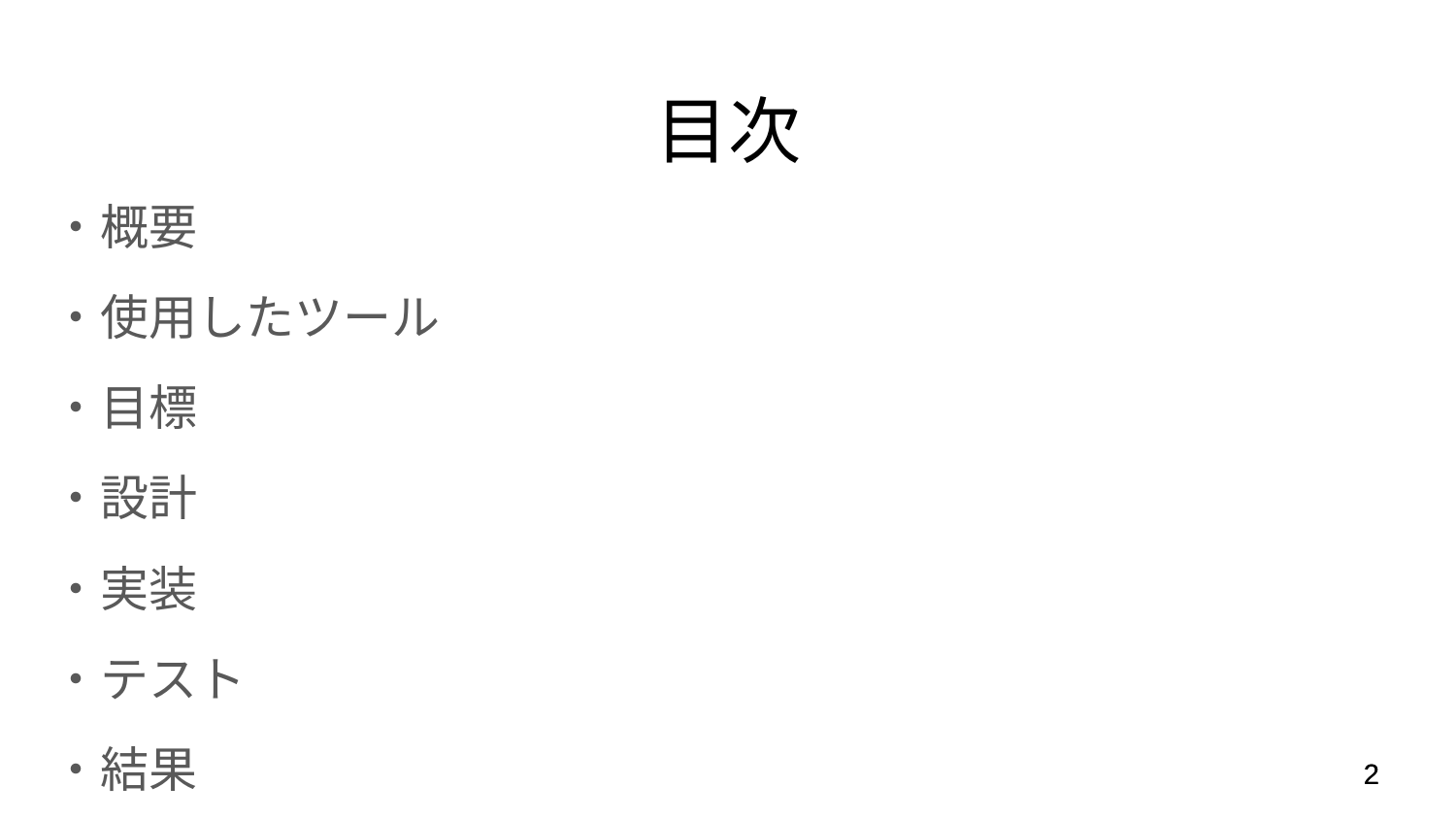

# 目次
・概要
・使用したツール
・目標
・設計
・実装
・テスト
・結果
2
2